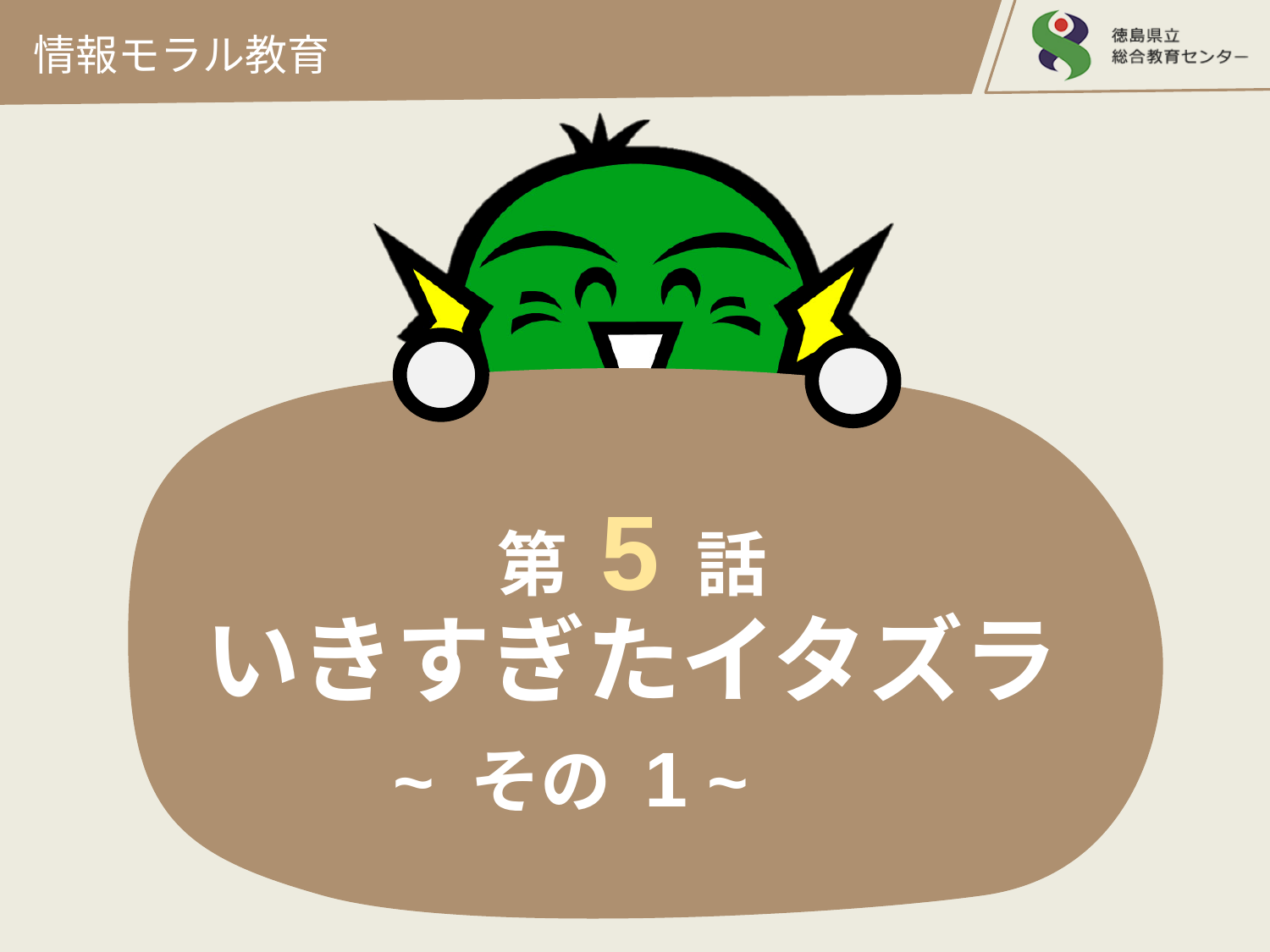

情報モラル教育
# 第 5 話 いきすぎたイタズラ ~ その 1 ~